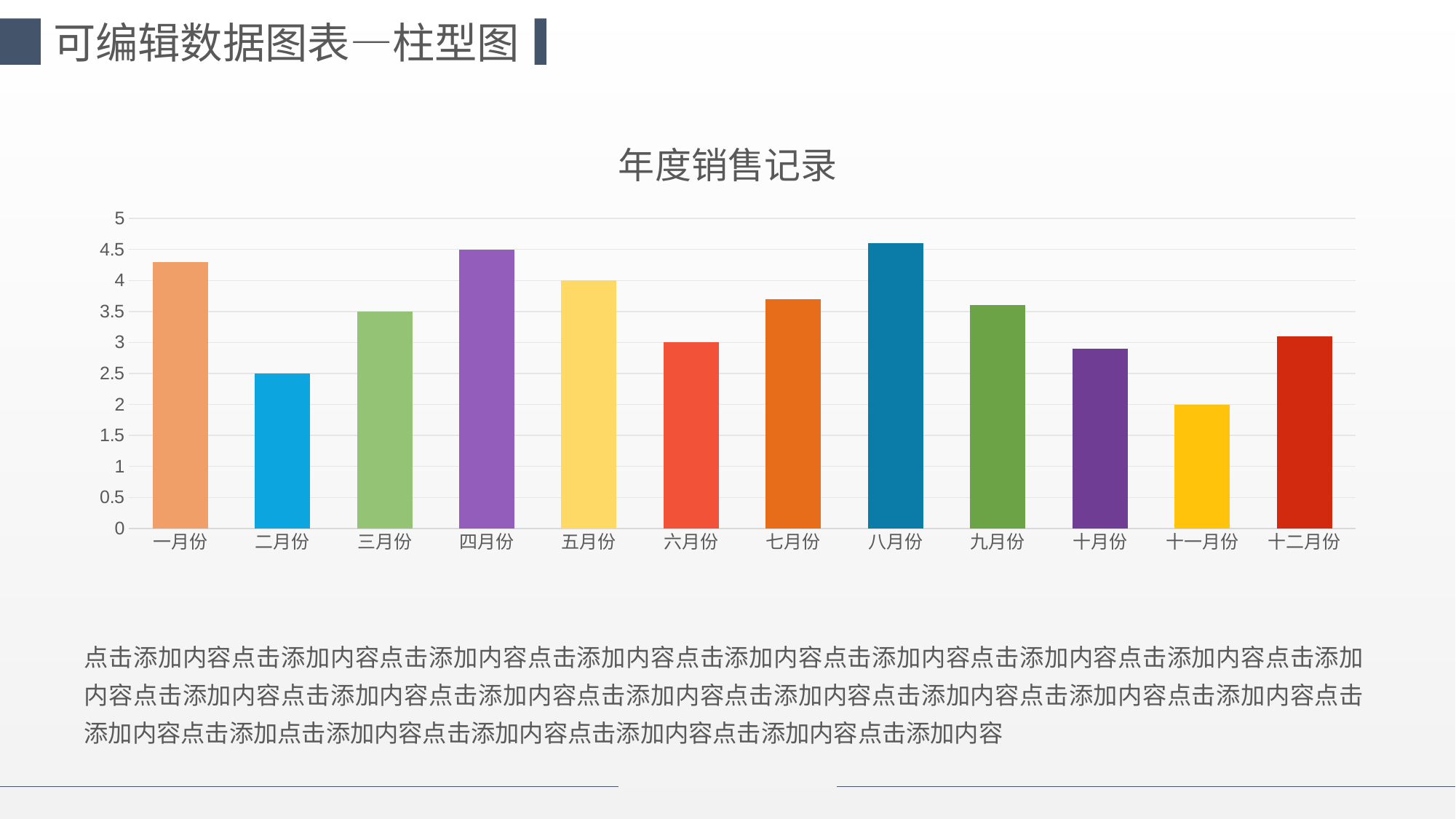

可编辑数据图表—柱型图

### Chart: 年度销售记录

| Category | 系列 1 |
|---|---|
| 一月份 | 4.3 |
| 二月份 | 2.5 |
| 三月份 | 3.5 |
| 四月份 | 4.5 |
| 五月份 | 4.0 |
| 六月份 | 3.0 |
| 七月份 | 3.7 |
| 八月份 | 4.6 |
| 九月份 | 3.6 |
| 十月份 | 2.9 |
| 十一月份 | 2.0 |
| 十二月份 | 3.1 |
点击添加内容点击添加内容点击添加内容点击添加内容点击添加内容点击添加内容点击添加内容点击添加内容点击添加内容点击添加内容点击添加内容点击添加内容点击添加内容点击添加内容点击添加内容点击添加内容点击添加内容点击添加内容点击添加点击添加内容点击添加内容点击添加内容点击添加内容点击添加内容